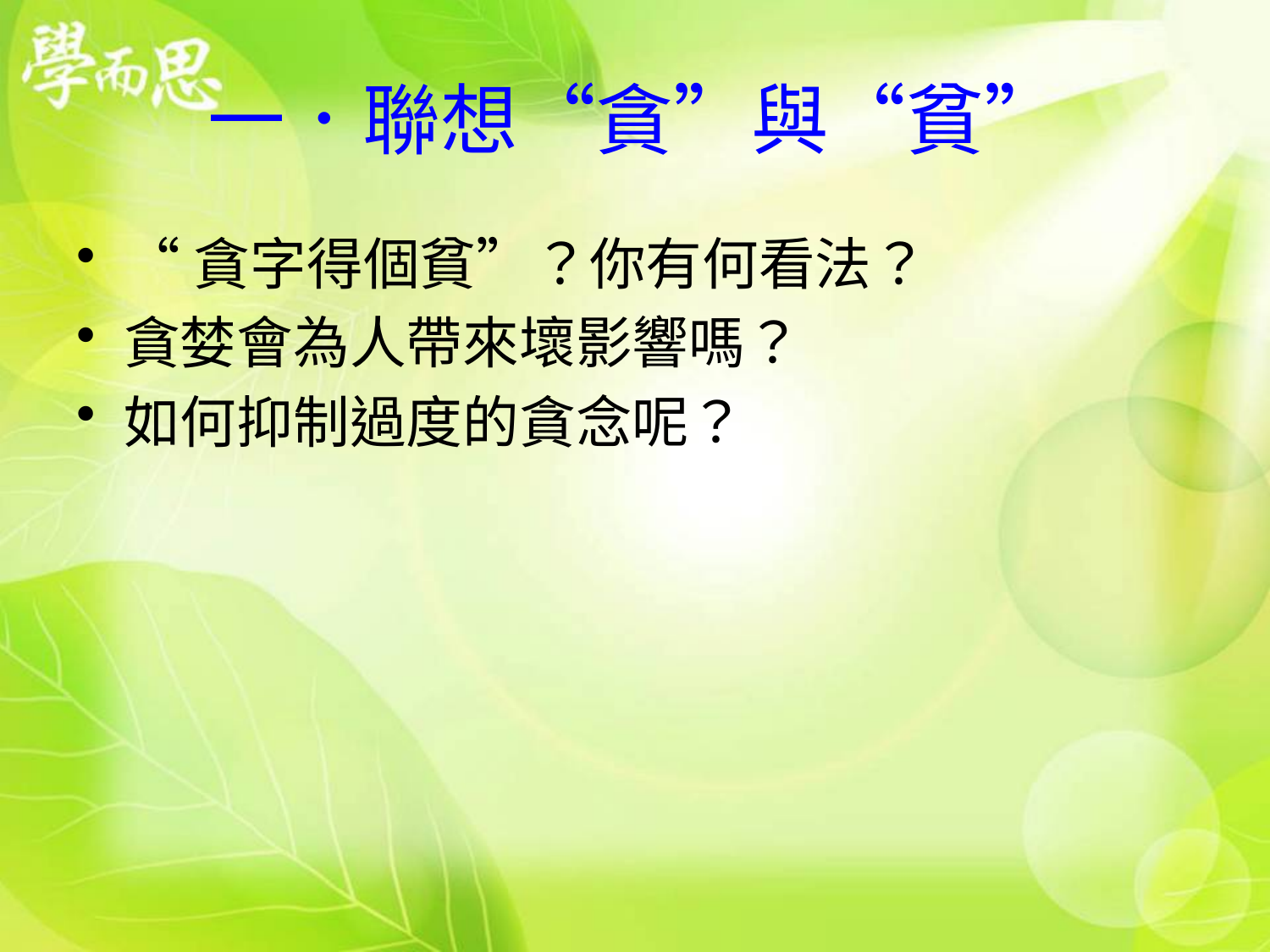

# 一．聯想“貪”與“貧”
“貪字得個貧”？你有何看法？
貪婪會為人帶來壞影響嗎？
如何抑制過度的貪念呢？